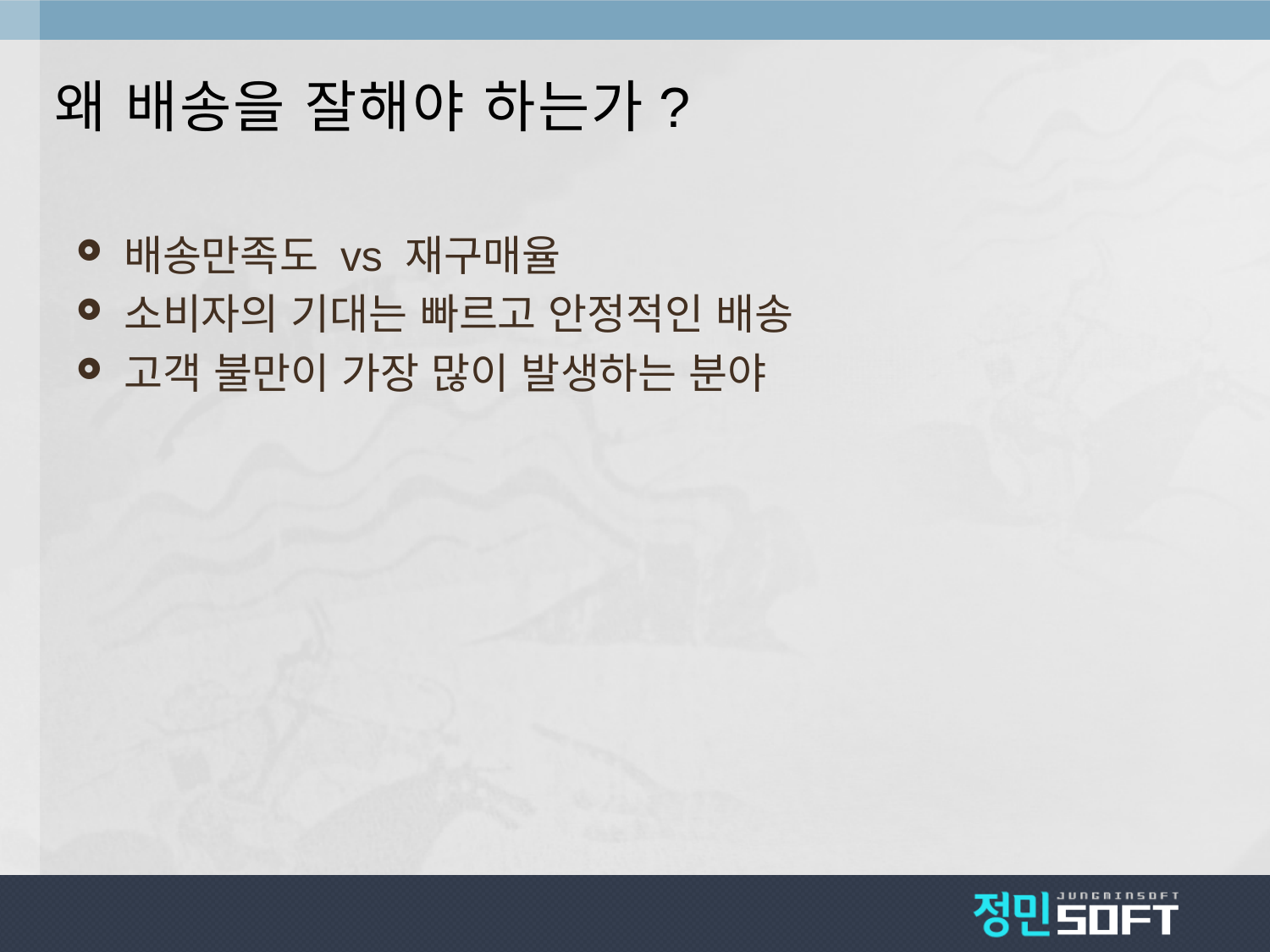

# 왜 배송을 잘해야 하는가?
배송만족도 vs 재구매율
소비자의 기대는 빠르고 안정적인 배송
고객 불만이 가장 많이 발생하는 분야